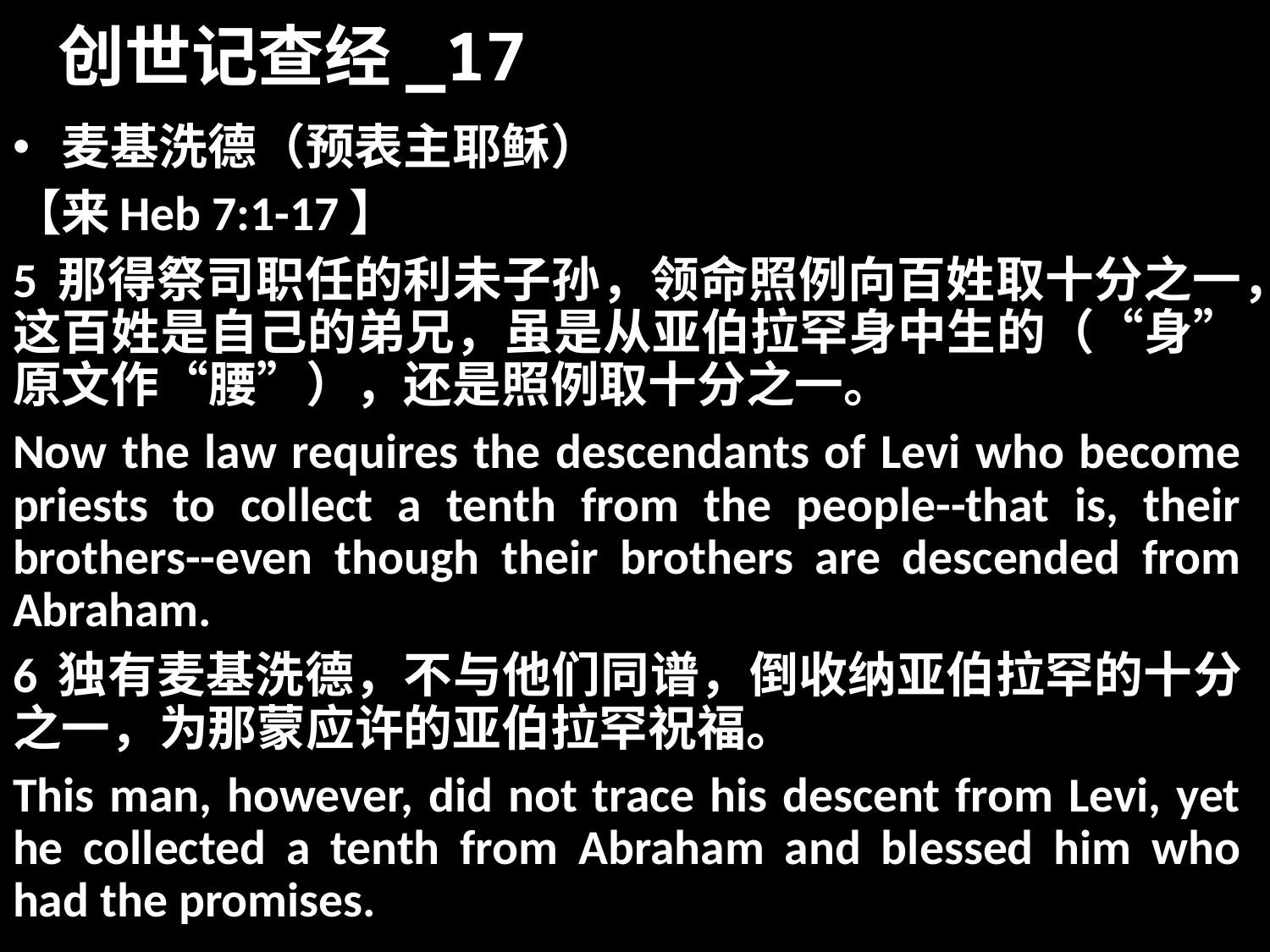

# 创世记查经_17
 麦基洗德（预表主耶稣）
【来Heb 7:1-17】
5 那得祭司职任的利未子孙，领命照例向百姓取十分之一，这百姓是自己的弟兄，虽是从亚伯拉罕身中生的（“身”原文作“腰”），还是照例取十分之一。
Now the law requires the descendants of Levi who become priests to collect a tenth from the people--that is, their brothers--even though their brothers are descended from Abraham.
6 独有麦基洗德，不与他们同谱，倒收纳亚伯拉罕的十分之一，为那蒙应许的亚伯拉罕祝福。
This man, however, did not trace his descent from Levi, yet he collected a tenth from Abraham and blessed him who had the promises.